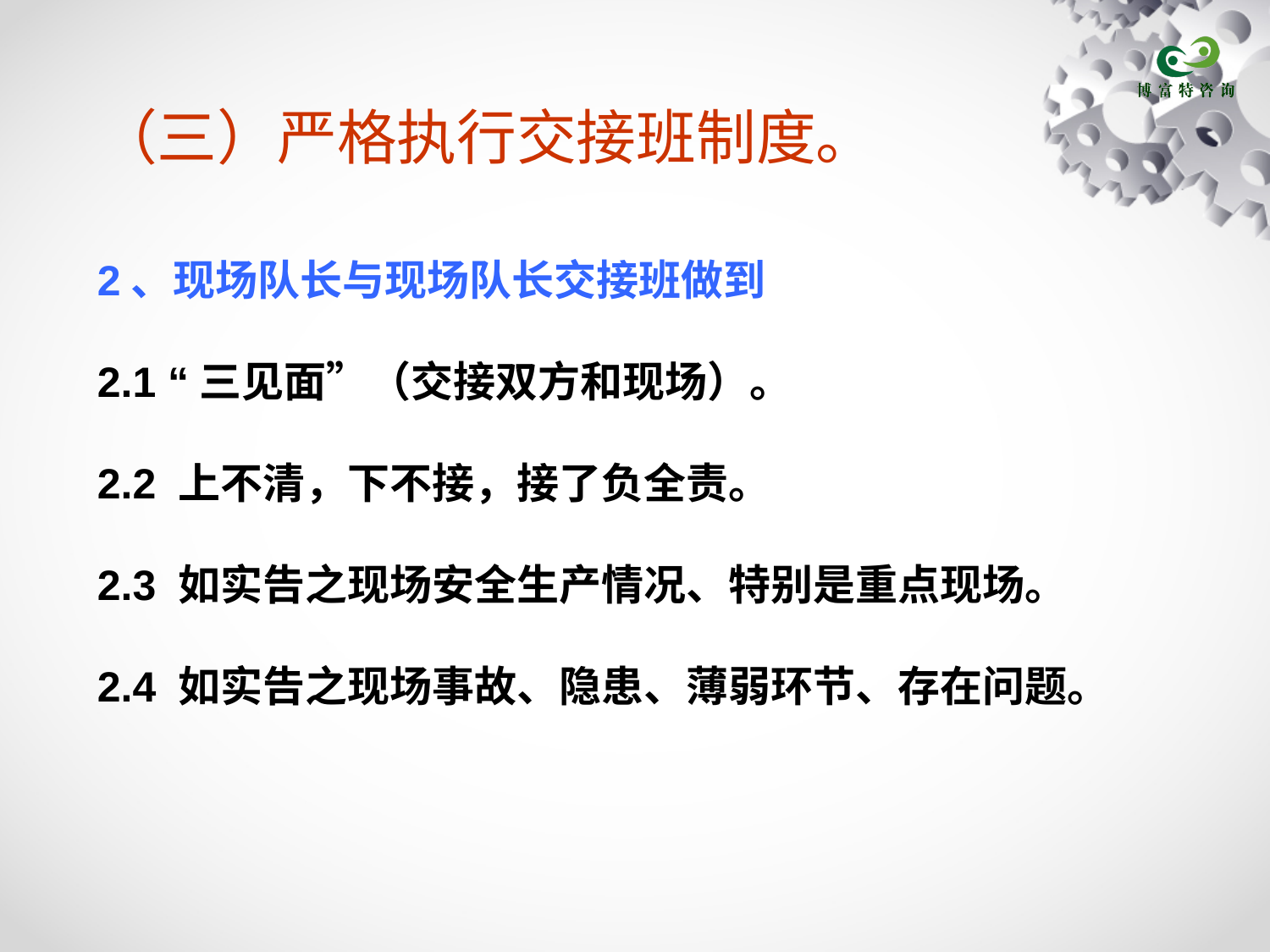

# （三）严格执行交接班制度。
2、现场队长与现场队长交接班做到
2.1 “三见面”（交接双方和现场）。
2.2 上不清，下不接，接了负全责。
2.3 如实告之现场安全生产情况、特别是重点现场。
2.4 如实告之现场事故、隐患、薄弱环节、存在问题。